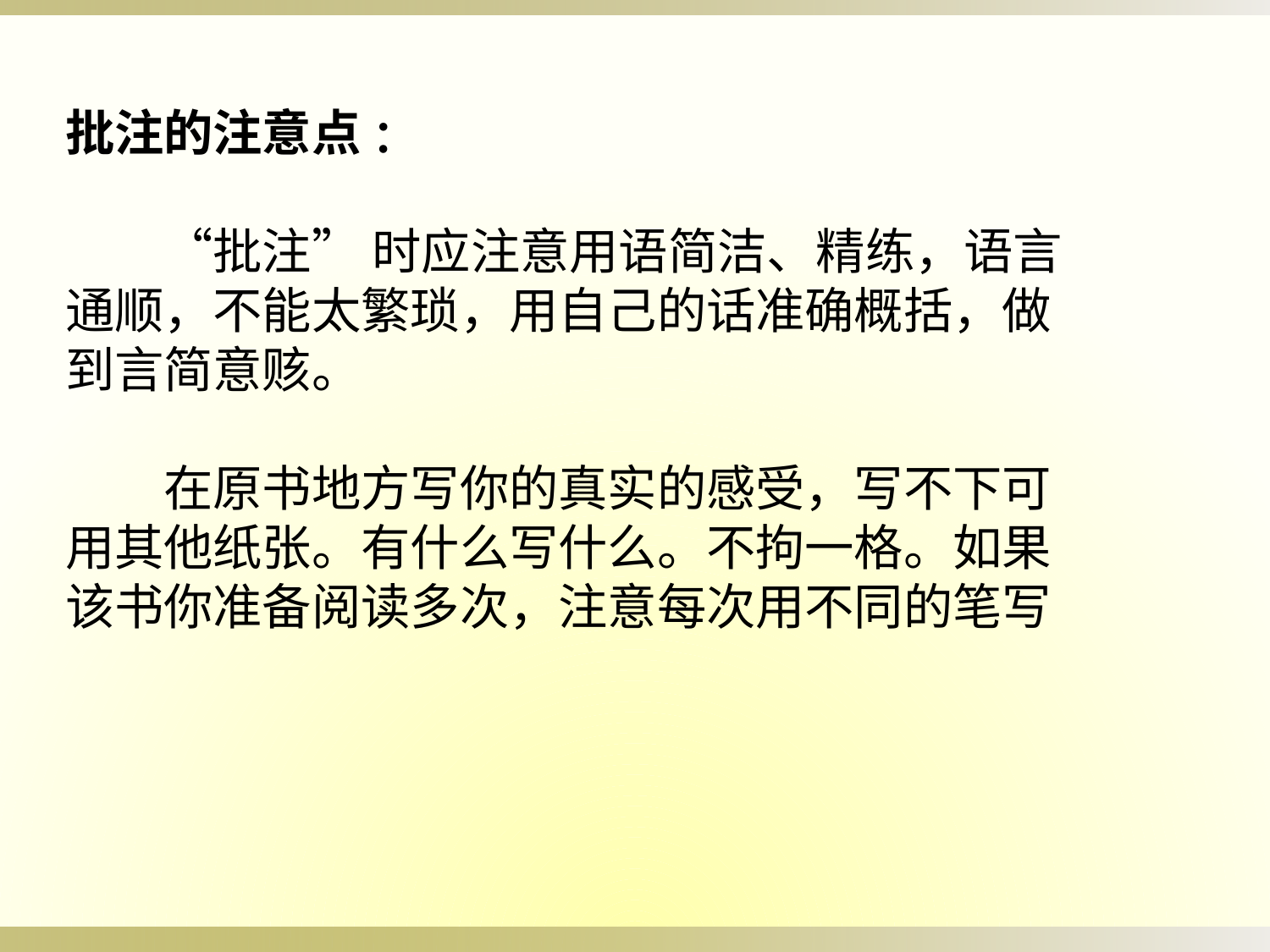

批注的注意点:
　　“批注” 时应注意用语简洁、精练，语言通顺，不能太繁琐，用自己的话准确概括，做到言简意赅。
　　在原书地方写你的真实的感受，写不下可用其他纸张。有什么写什么。不拘一格。如果该书你准备阅读多次，注意每次用不同的笔写